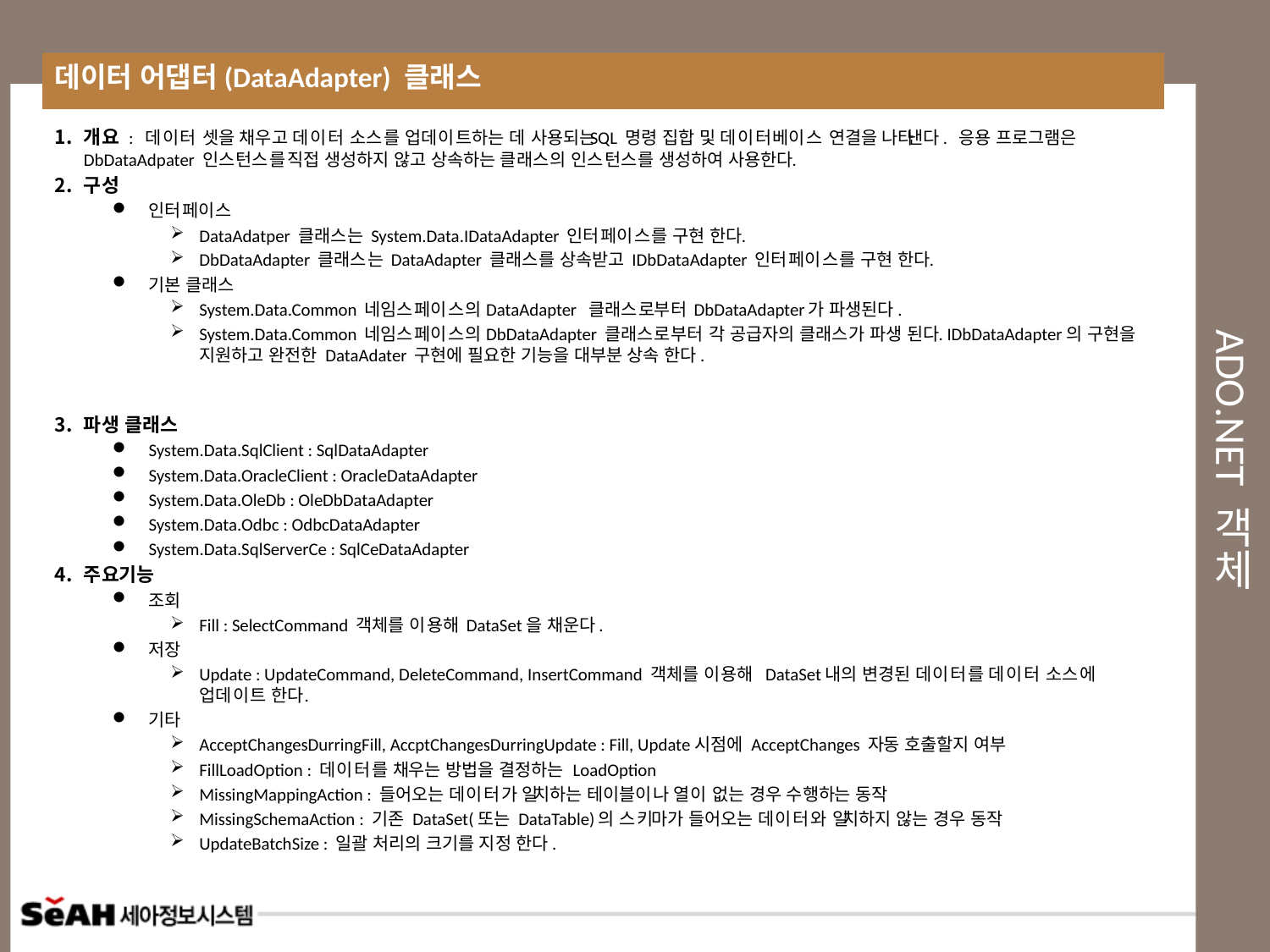

데이터 어댑터(DataAdapter) 클래스
# Ado.net 객체
개요 :  데이터 셋을 채우고 데이터 소스를 업데이트하는 데 사용되는 SQL 명령 집합 및 데이터베이스 연결을 나타낸다.  응용 프로그램은 DbDataAdpater 인스턴스를 직접 생성하지 않고 상속하는 클래스의 인스턴스를 생성하여 사용한다.
구성
인터페이스
DataAdatper 클래스는 System.Data.IDataAdapter 인터페이스를 구현 한다.
DbDataAdapter 클래스는 DataAdapter 클래스를 상속받고 IDbDataAdapter 인터페이스를 구현 한다.
기본 클래스
System.Data.Common 네임스페이스의 DataAdapter  클래스로부터 DbDataAdapter가 파생된다.
System.Data.Common 네임스페이스의 DbDataAdapter 클래스로부터 각 공급자의 클래스가 파생 된다. IDbDataAdapter의 구현을 지원하고 완전한 DataAdater 구현에 필요한 기능을 대부분 상속 한다.

파생 클래스
System.Data.SqlClient : SqlDataAdapter
System.Data.OracleClient : OracleDataAdapter
System.Data.OleDb : OleDbDataAdapter
System.Data.Odbc : OdbcDataAdapter
System.Data.SqlServerCe : SqlCeDataAdapter
주요기능
조회
Fill : SelectCommand 객체를 이용해 DataSet을 채운다.
저장
Update : UpdateCommand, DeleteCommand, InsertCommand 객체를 이용해  DataSet내의 변경된 데이터를 데이터 소스에 업데이트 한다.
기타
AcceptChangesDurringFill, AccptChangesDurringUpdate : Fill, Update시점에 AcceptChanges 자동 호출할지 여부
FillLoadOption : 데이터를 채우는 방법을 결정하는  LoadOption
MissingMappingAction : 들어오는 데이터가 일치하는 테이블이나 열이 없는 경우 수행하는 동작
MissingSchemaAction : 기존 DataSet(또는 DataTable)의 스키마가 들어오는 데이터와 일치하지 않는 경우 동작
UpdateBatchSize : 일괄 처리의 크기를 지정 한다.